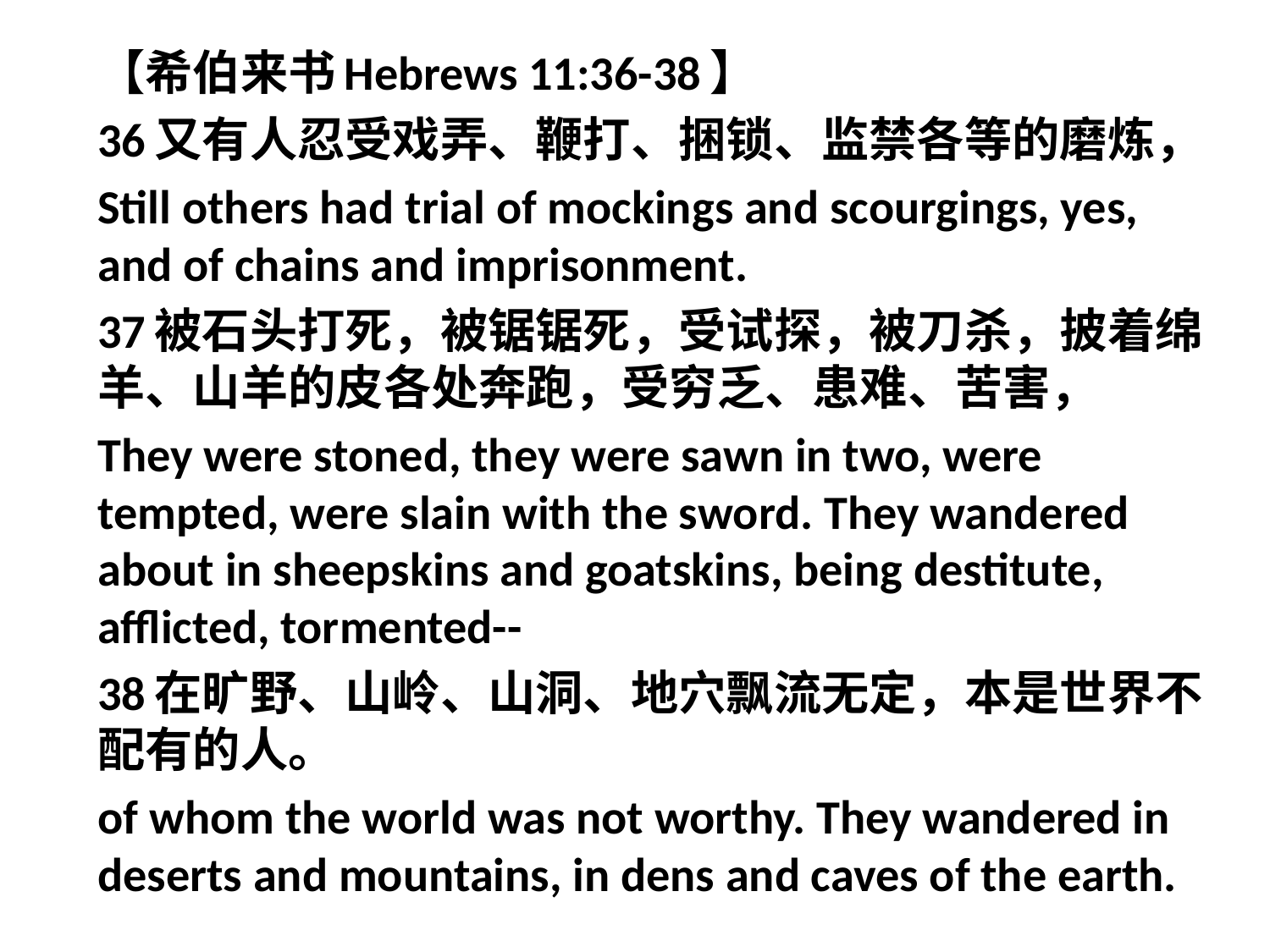

【希伯来书Hebrews 11:36-38】
36又有人忍受戏弄、鞭打、捆锁、监禁各等的磨炼，
Still others had trial of mockings and scourgings, yes, and of chains and imprisonment.
37被石头打死，被锯锯死，受试探，被刀杀，披着绵羊、山羊的皮各处奔跑，受穷乏、患难、苦害，
They were stoned, they were sawn in two, were tempted, were slain with the sword. They wandered about in sheepskins and goatskins, being destitute, afflicted, tormented--
38在旷野、山岭、山洞、地穴飘流无定，本是世界不配有的人。
of whom the world was not worthy. They wandered in deserts and mountains, in dens and caves of the earth.